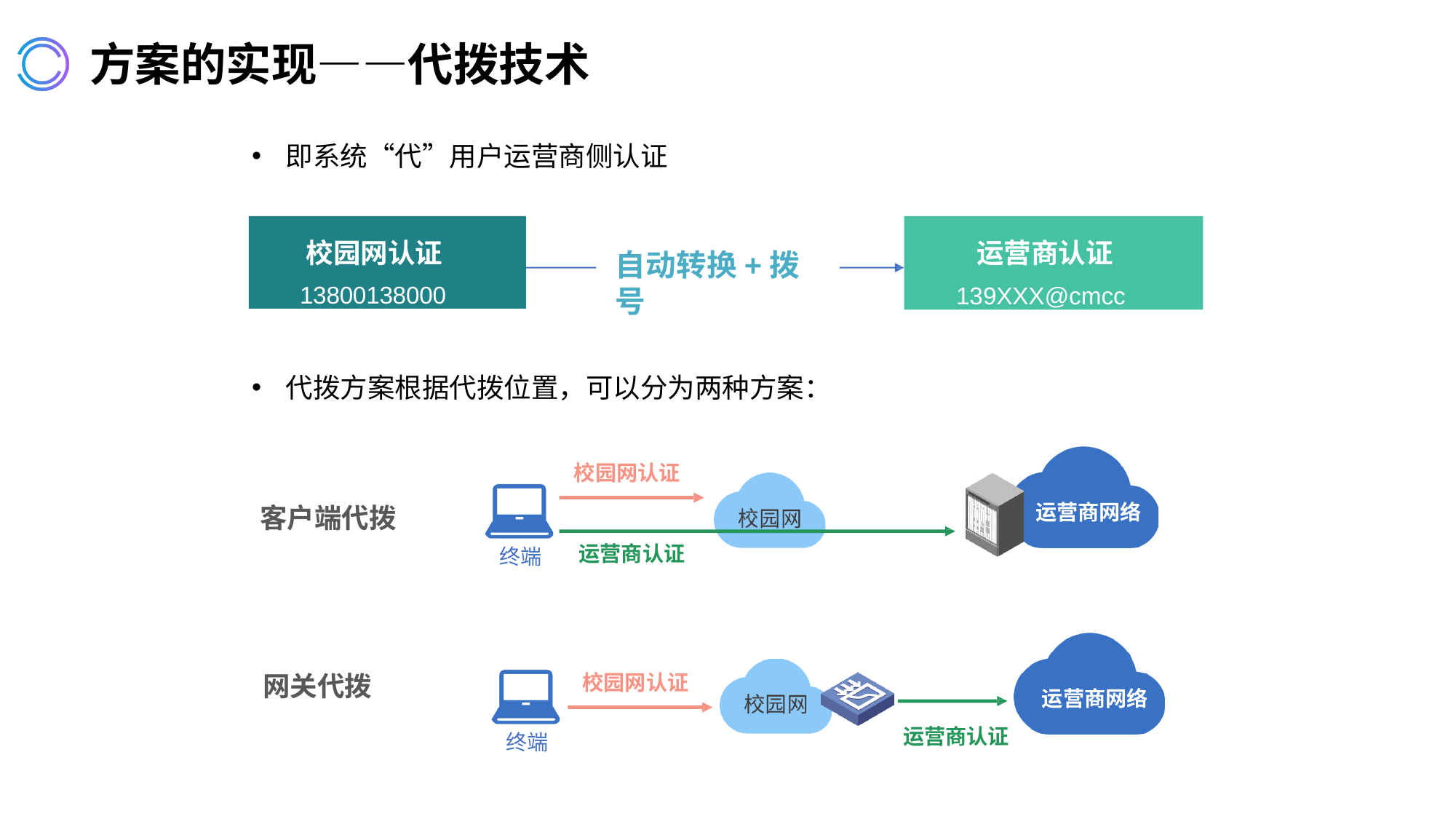

# 方案的实现——代拨技术
即系统“代”用户运营商侧认证
校园网认证
13800138000
运营商认证
139XXX@cmcc

自动转换+拨号

代拨方案根据代拨位置，可以分为两种方案：

校园网认证

运营商网络
客户端代拨

运营商认证
终端

校园网认证
网关代拨

运营商网络

运营商认证
终端